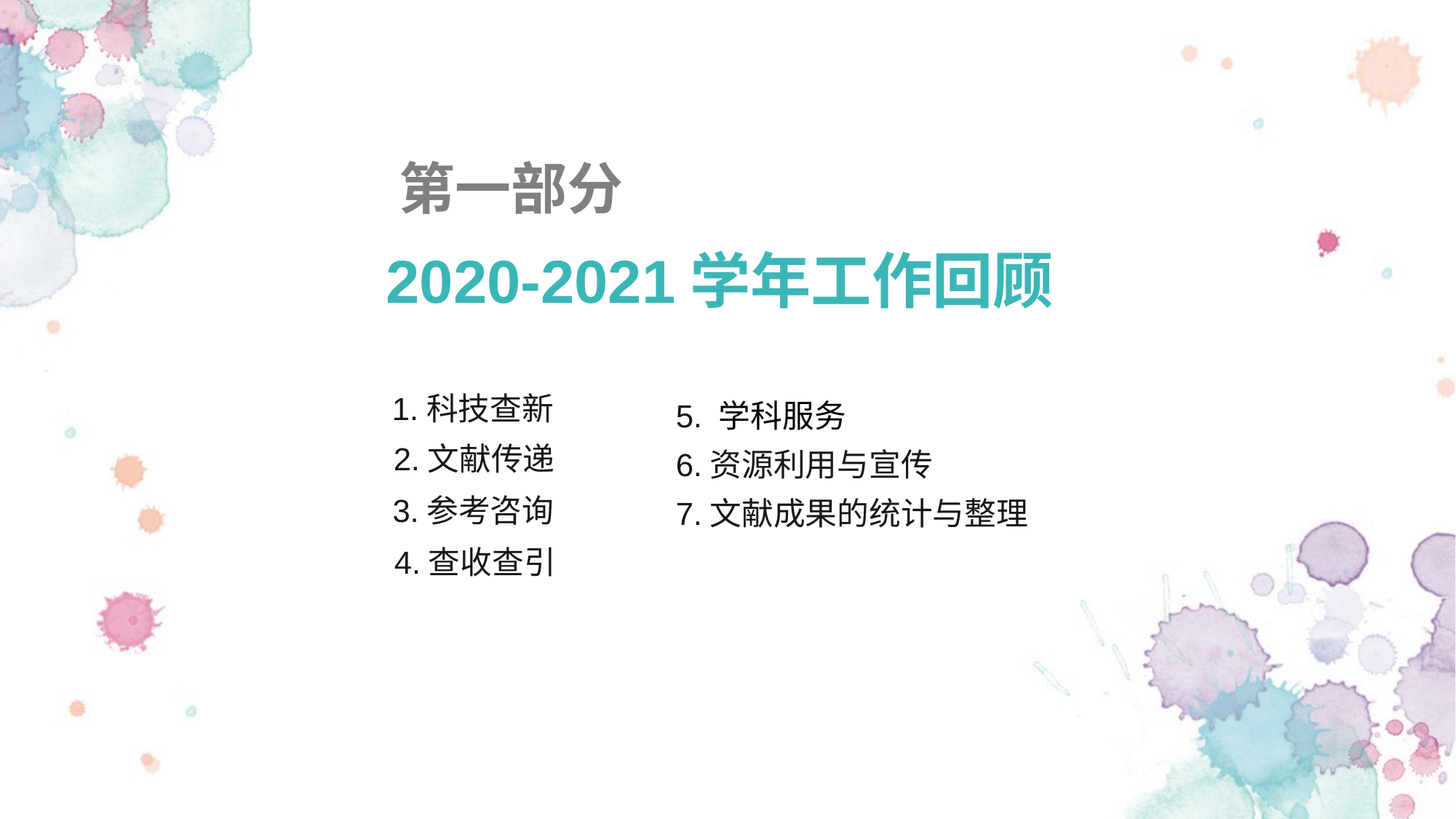

第一部分
2020-2021学年工作回顾

5. 学科服务
1.科技查新
 2.文献传递

6.资源利用与宣传
3.参考咨询

7.文献成果的统计与整理

4.查收查引